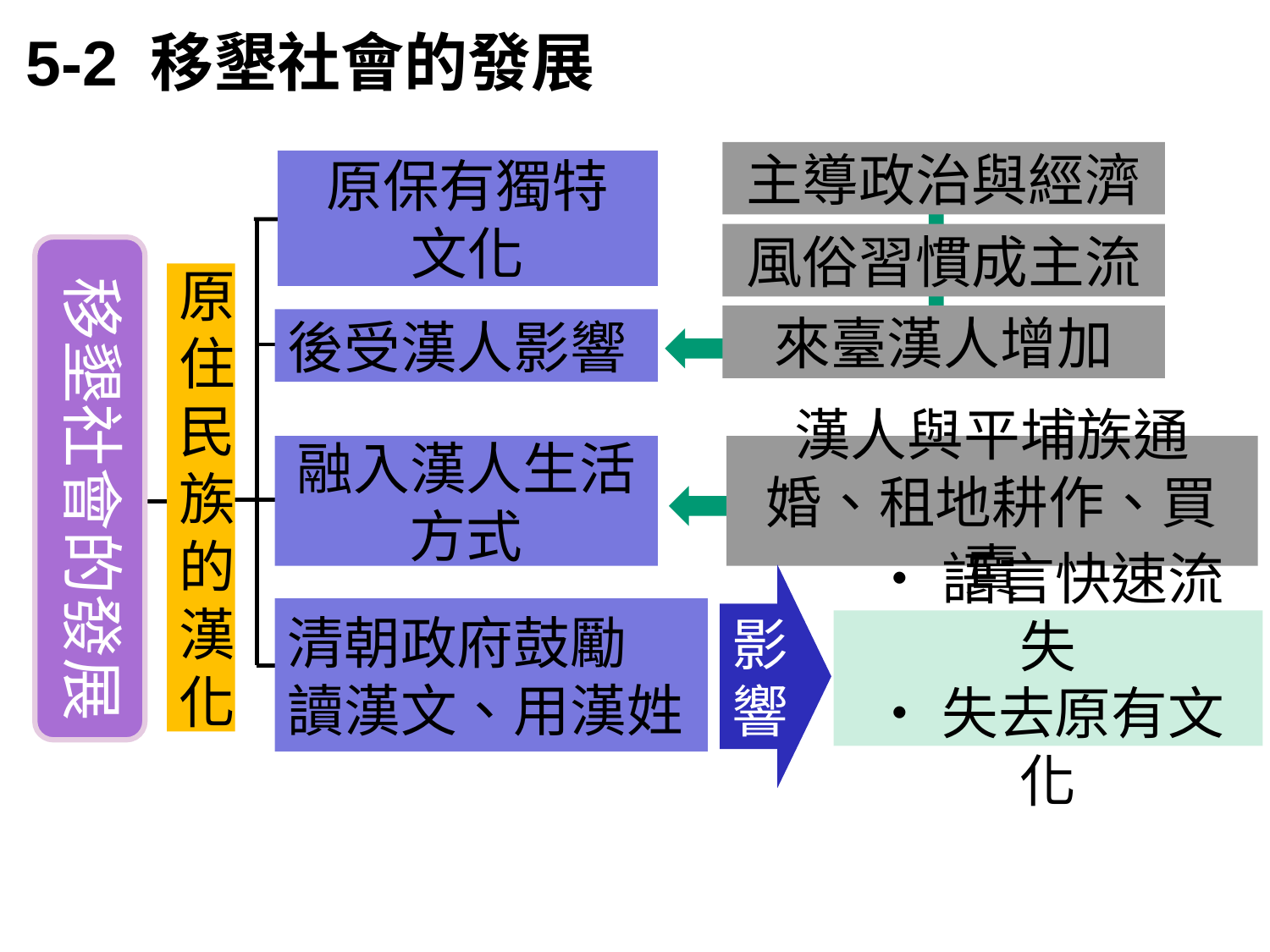

5-2 移墾社會的發展
主導政治與經濟

風俗習慣成主流
來臺漢人增加

原保有獨特
文化
移墾社會的發展

後受漢人影響
融入漢人生活方式
漢人與平埔族通婚、租地耕作、買賣
原住民族的漢化

影
響
清朝政府鼓勵
讀漢文、用漢姓
‧語言快速流失
‧失去原有文化